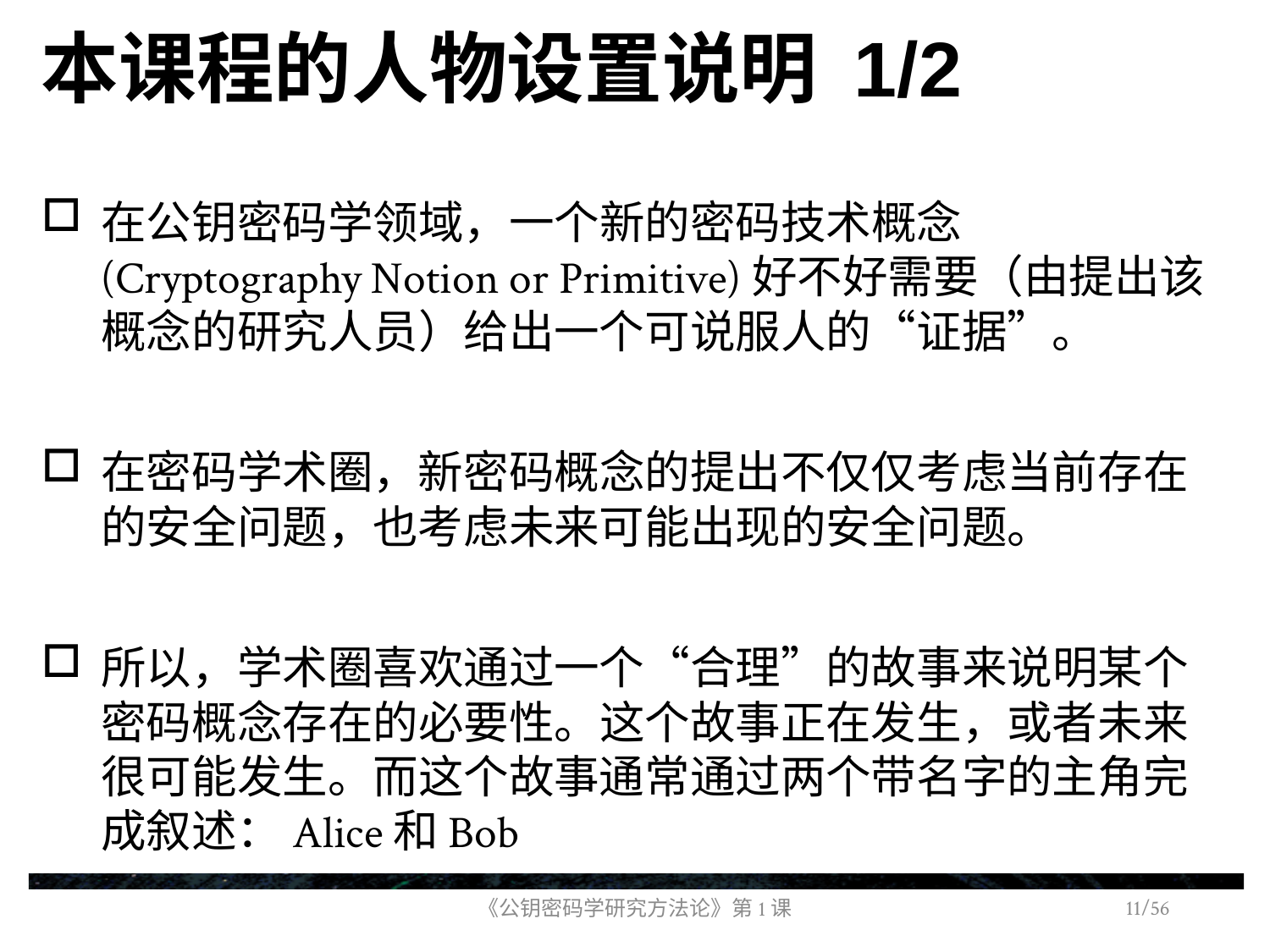

# 本课程的人物设置说明 1/2
在公钥密码学领域，一个新的密码技术概念(Cryptography Notion or Primitive)好不好需要（由提出该概念的研究人员）给出一个可说服人的“证据”。

在密码学术圈，新密码概念的提出不仅仅考虑当前存在的安全问题，也考虑未来可能出现的安全问题。

所以，学术圈喜欢通过一个“合理”的故事来说明某个密码概念存在的必要性。这个故事正在发生，或者未来很可能发生。而这个故事通常通过两个带名字的主角完成叙述：Alice和Bob

《公钥密码学研究方法论》第1课
11/56